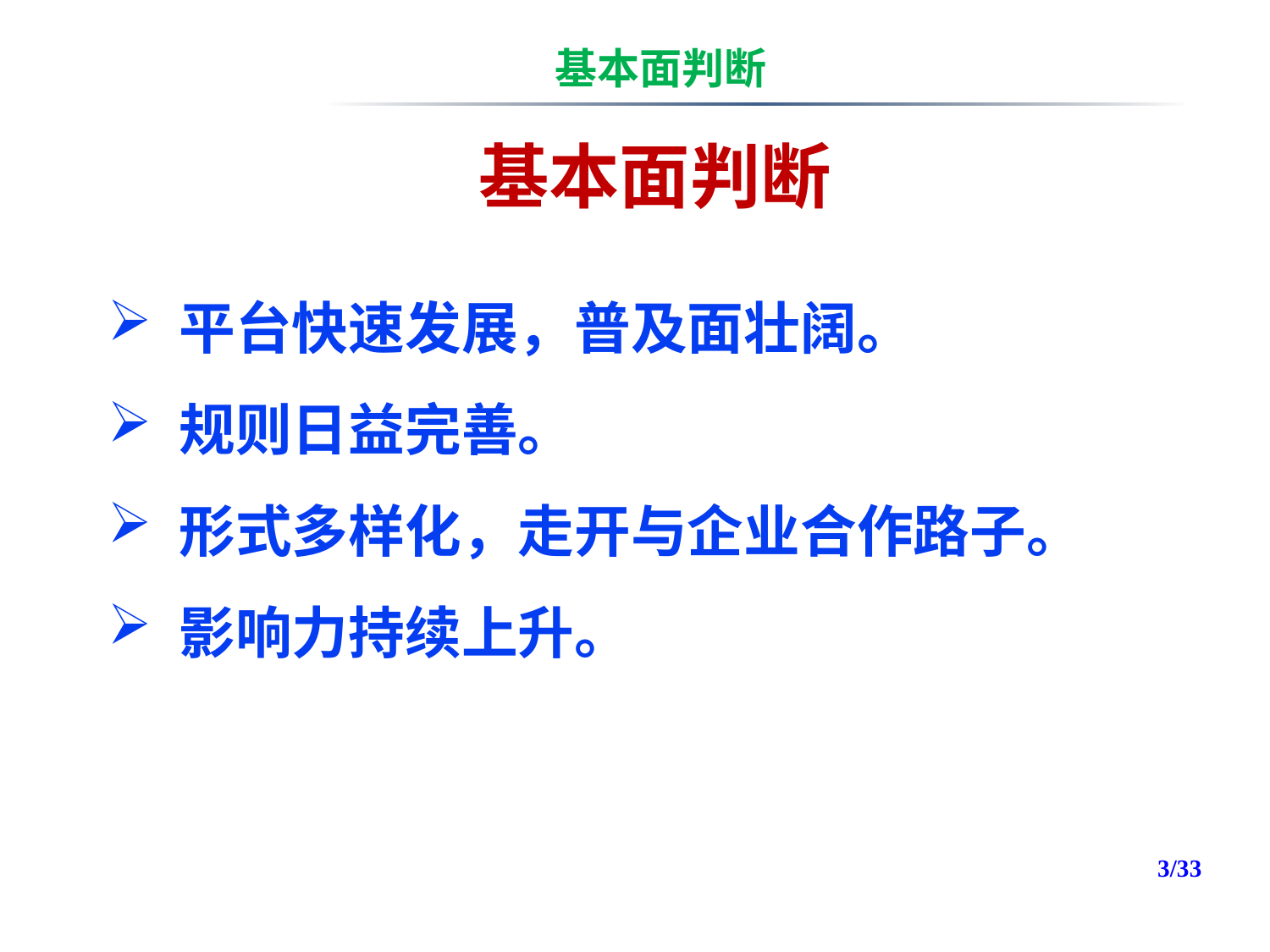

基本面判断
基本面判断

 平台快速发展，普及面壮阔。
 规则日益完善。
 形式多样化，走开与企业合作路子。
 影响力持续上升。